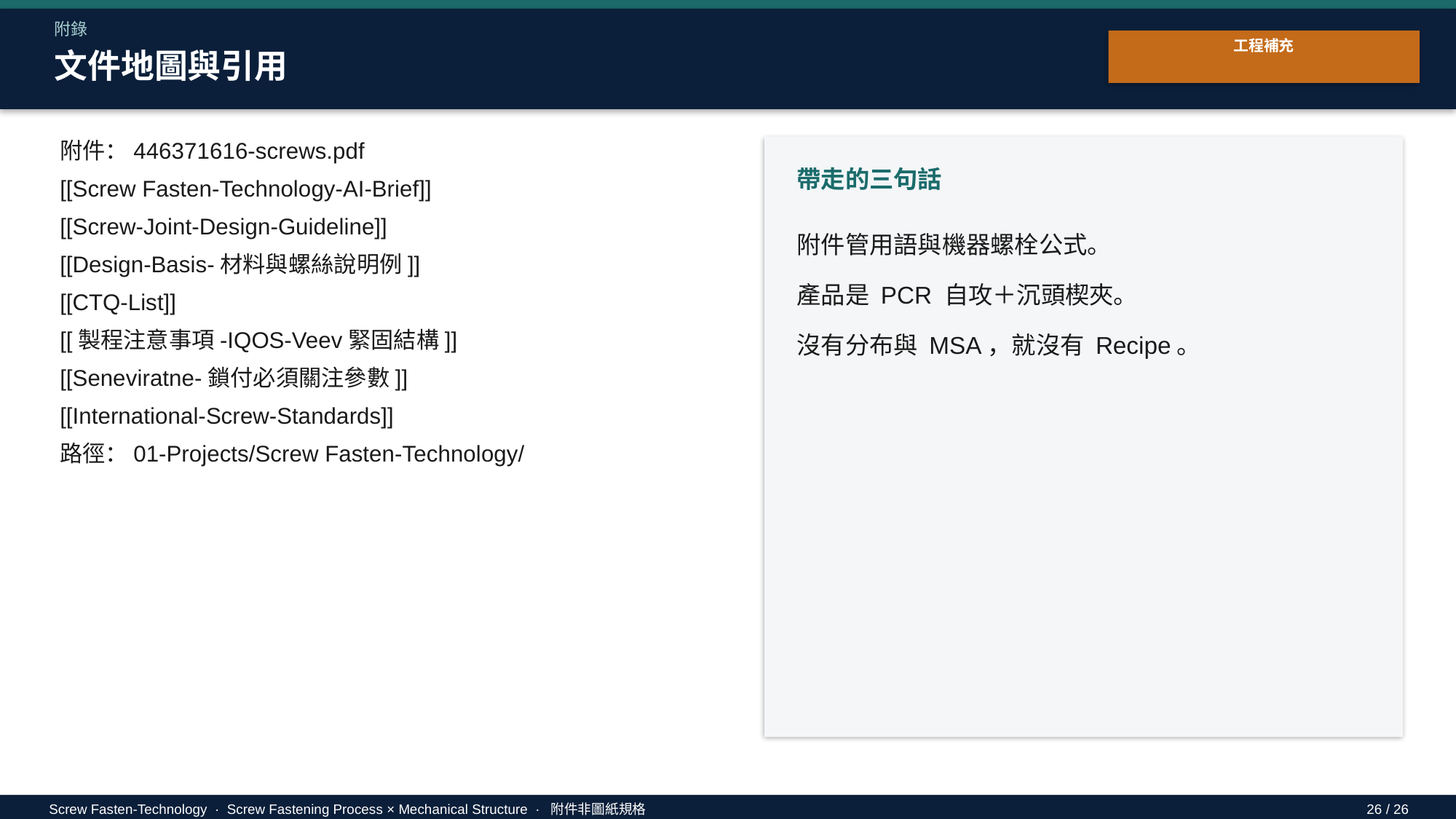

附錄

工程補充
文件地圖與引用
附件：446371616-screws.pdf
[[Screw Fasten-Technology-AI-Brief]]
[[Screw-Joint-Design-Guideline]]
[[Design-Basis-材料與螺絲說明例]]
[[CTQ-List]]
[[製程注意事項-IQOS-Veev緊固結構]]
[[Seneviratne-鎖付必須關注參數]]
[[International-Screw-Standards]]
路徑：01-Projects/Screw Fasten-Technology/

帶走的三句話
附件管用語與機器螺栓公式。
產品是 PCR 自攻＋沉頭楔夾。
沒有分布與 MSA，就沒有 Recipe。

Screw Fasten-Technology  ·  Screw Fastening Process × Mechanical Structure  ·  附件非圖紙規格
26 / 26